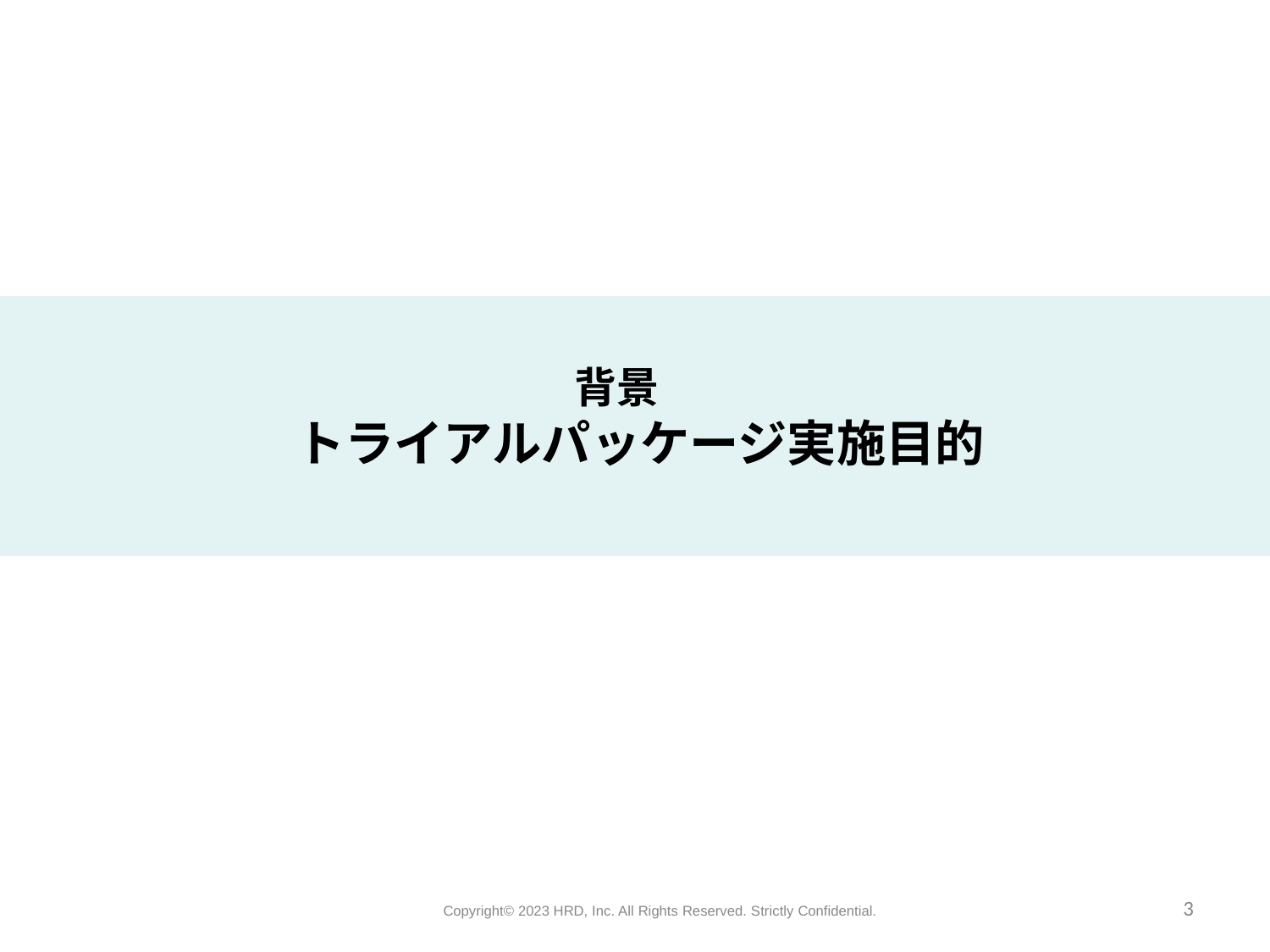

背景
 トライアルパッケージ実施目的
3
Copyright©️ 2023 HRD, Inc. All Rights Reserved. Strictly Confidential.